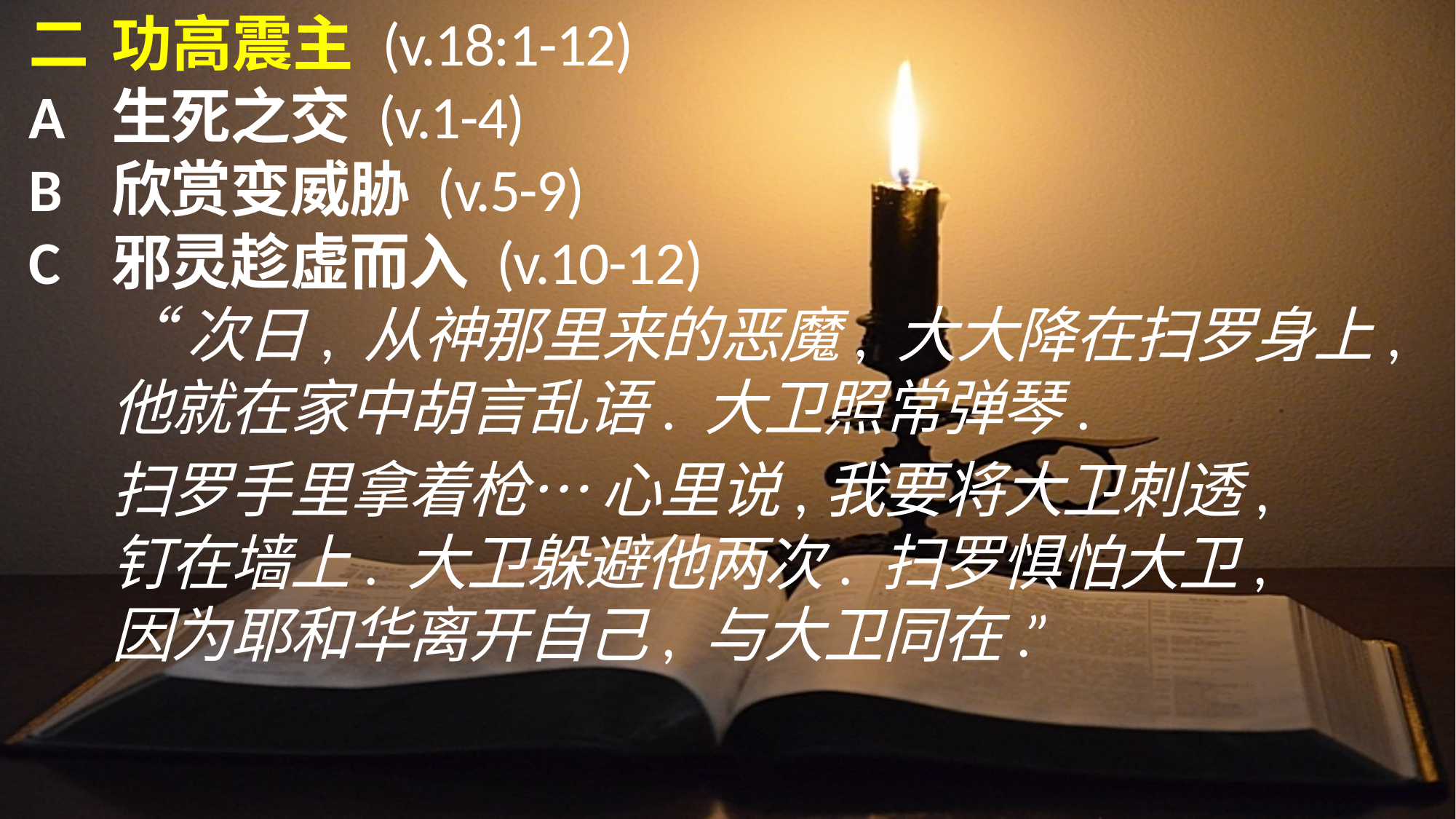

二	功高震主 (v.18:1-12)
A	生死之交 (v.1-4)
B	欣赏变威胁 (v.5-9)
C	邪灵趁虚而入 (v.10-12)
	“次日, 从神那里来的恶魔, 大大降在扫罗身上,
	他就在家中胡言乱语. 大卫照常弹琴.
	扫罗手里拿着枪… 	心里说,我要将大卫刺透,
	钉在墙上. 大卫躲避他两次. 扫罗惧怕大卫,
	因为耶和华离开自己, 与大卫同在.”